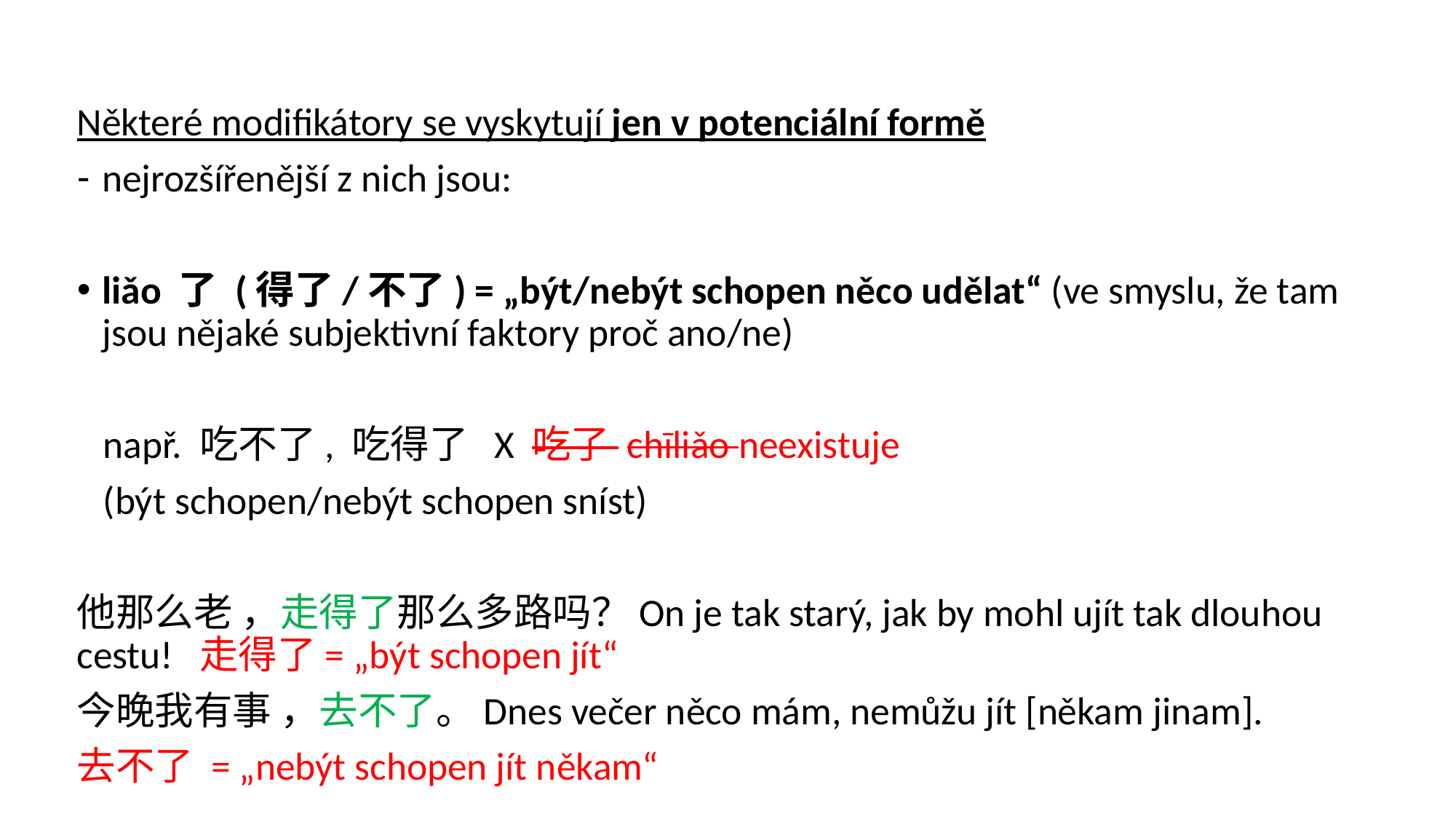

Některé modifikátory se vyskytují jen v potenciální formě
nejrozšířenější z nich jsou:

liǎo 了 (得了/不了) = „být/nebýt schopen něco udělat“ (ve smyslu, že tam jsou nějaké subjektivní faktory proč ano/ne)

   např. 吃不了, 吃得了  X 吃了 chīliǎo neexistuje
   (být schopen/nebýt schopen sníst)

他那么老 ，走得了那么多路吗？On je tak starý, jak by mohl ujít tak dlouhou cestu!  走得了= „být schopen jít“
今晚我有事 ，去不了。Dnes večer něco mám, nemůžu jít [někam jinam].
去不了 = „nebýt schopen jít někam“